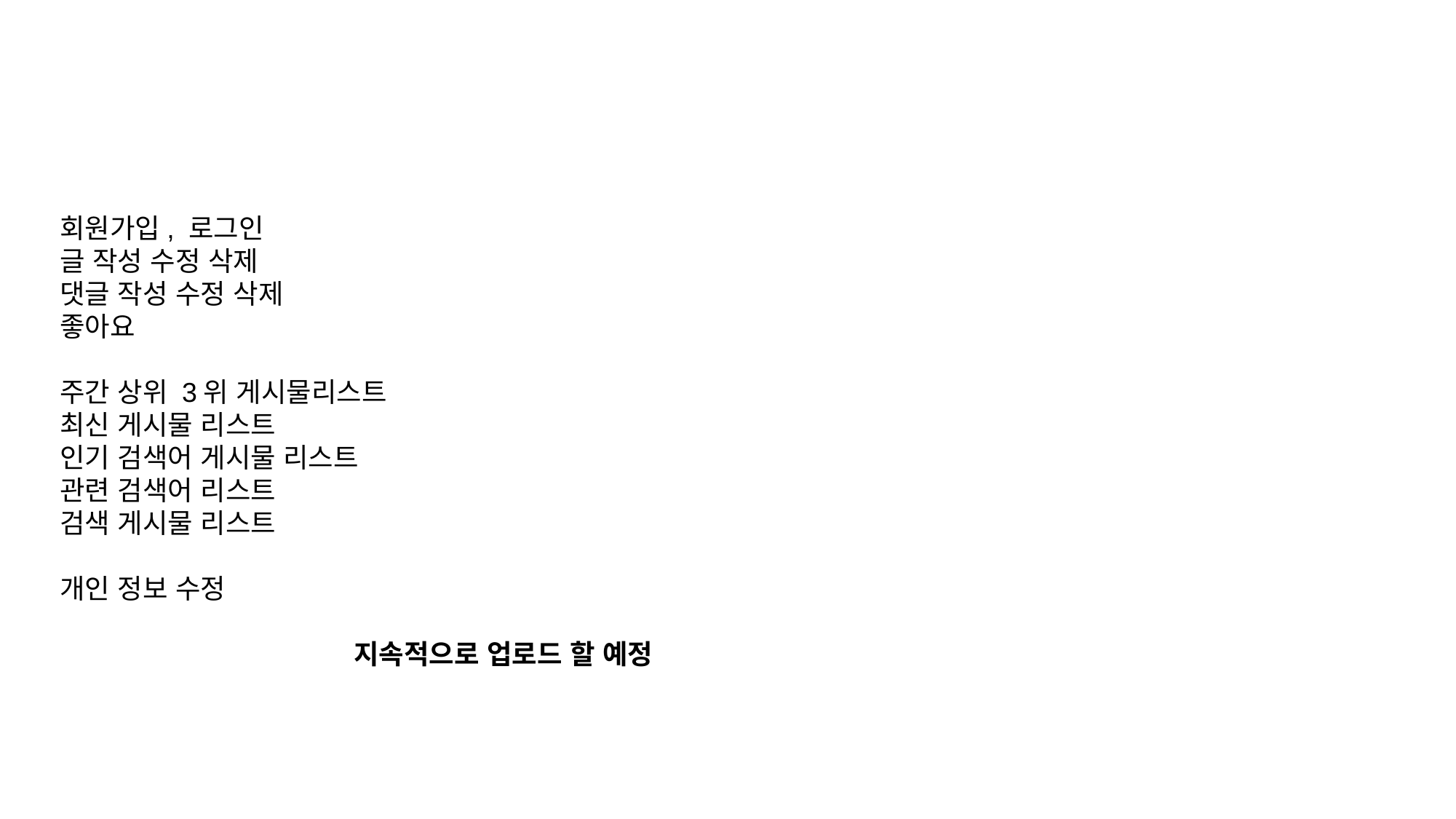

회원가입, 로그인
글 작성 수정 삭제
댓글 작성 수정 삭제
좋아요

주간 상위 3위 게시물리스트
최신 게시물 리스트
인기 검색어 게시물 리스트
관련 검색어 리스트
검색 게시물 리스트

개인 정보 수정

지속적으로 업로드 할 예정